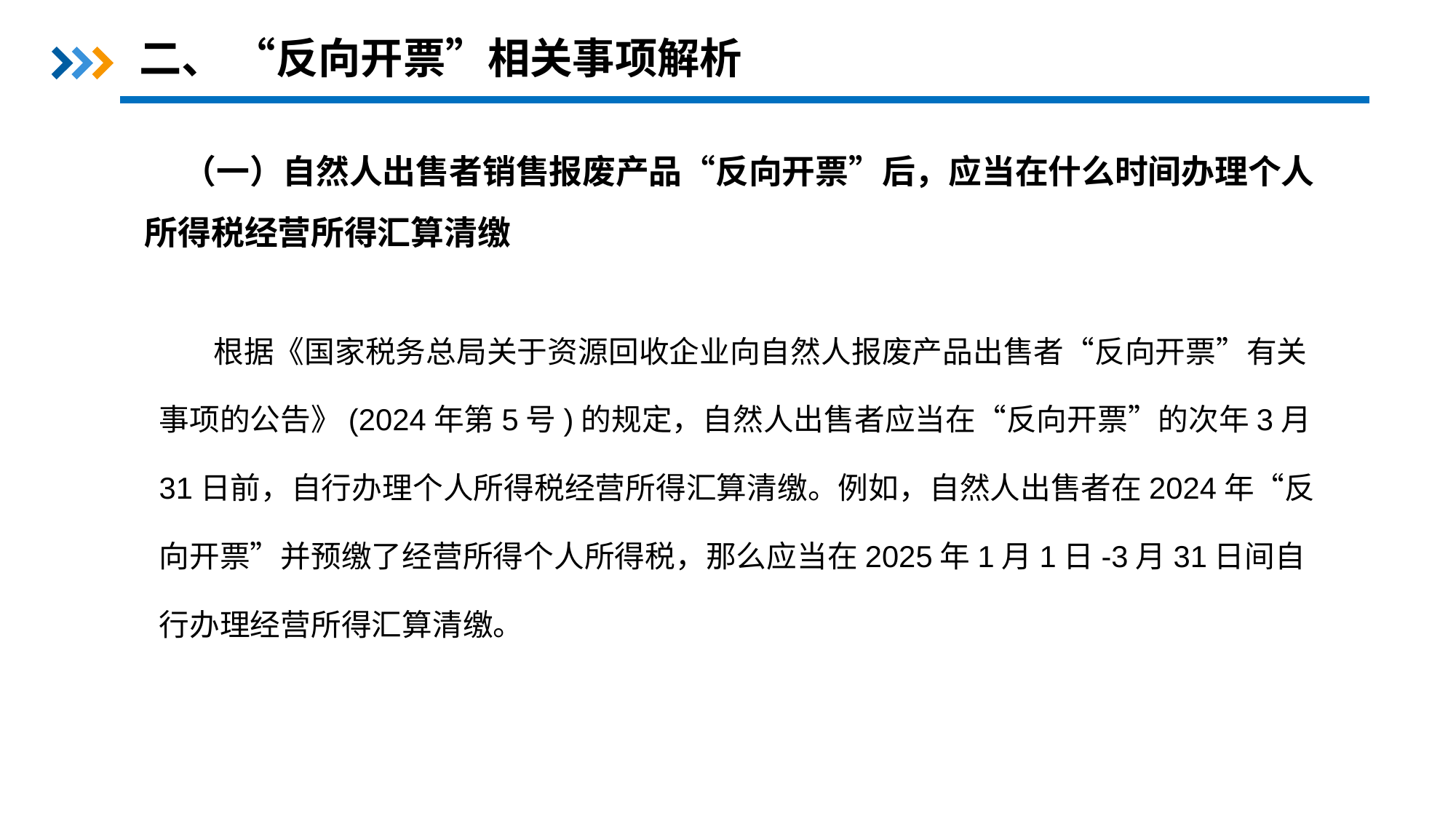

二、 “反向开票”相关事项解析

    （一）自然人出售者销售报废产品“反向开票”后，应当在什么时间办理个人所得税经营所得汇算清缴

       根据《国家税务总局关于资源回收企业向自然人报废产品出售者“反向开票”有关事项的公告》(2024年第5号)的规定，自然人出售者应当在“反向开票”的次年3月31日前，自行办理个人所得税经营所得汇算清缴。例如，自然人出售者在2024年“反向开票”并预缴了经营所得个人所得税，那么应当在2025年1月1日-3月31日间自行办理经营所得汇算清缴。